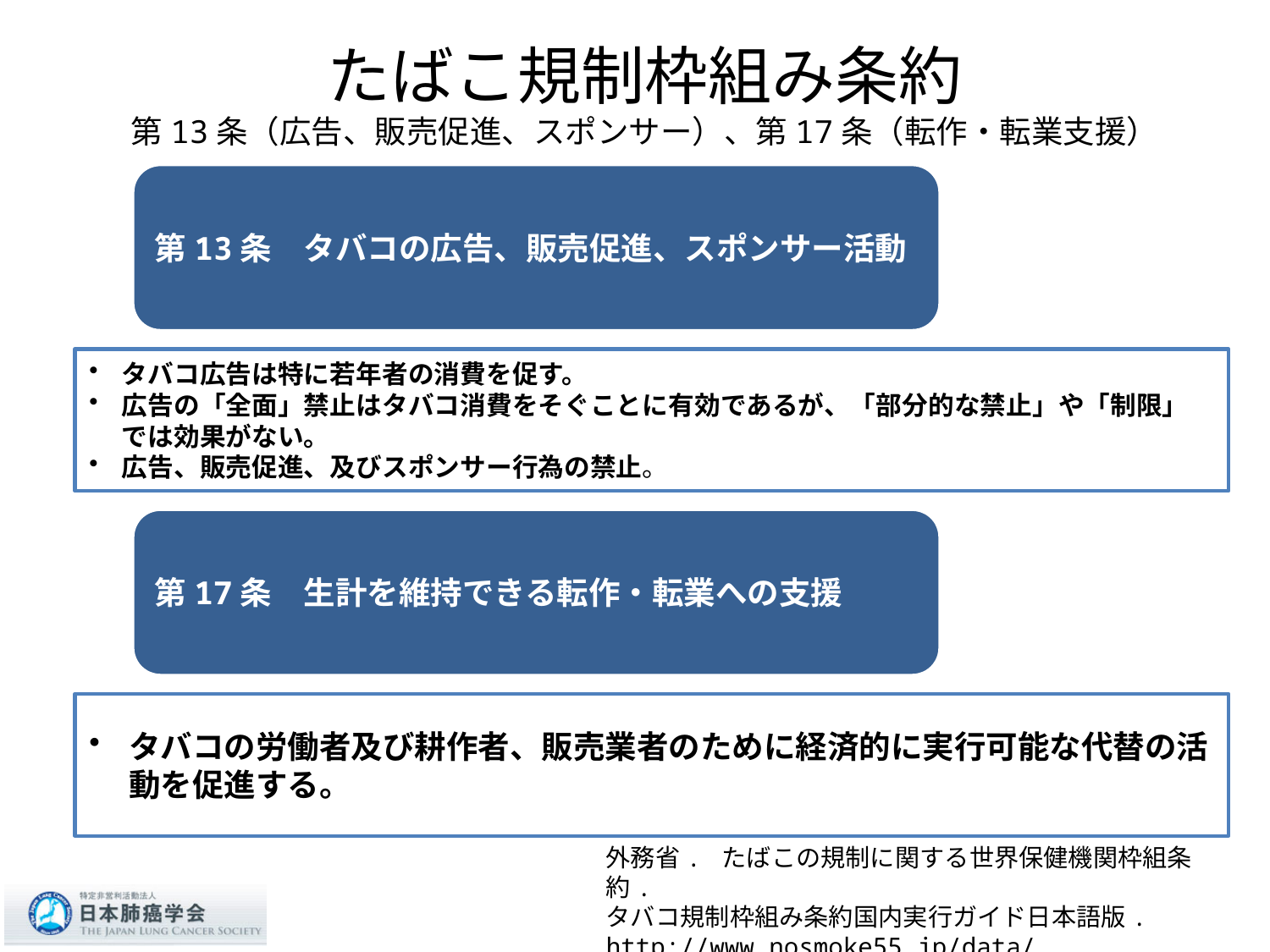

# たばこ規制枠組み条約 第13条（広告、販売促進、スポンサー）、第17条（転作・転業支援）
第13条　タバコの広告、販売促進、スポンサー活動
タバコ広告は特に若年者の消費を促す。
広告の「全面」禁止はタバコ消費をそぐことに有効であるが、「部分的な禁止」や「制限」では効果がない。
広告、販売促進、及びスポンサー行為の禁止。
第17条　生計を維持できる転作・転業への支援
タバコの労働者及び耕作者、販売業者のために経済的に実行可能な代替の活動を促進する。
外務省. たばこの規制に関する世界保健機関枠組条約.
タバコ規制枠組み条約国内実行ガイド日本語版.
http://www.nosmoke55.jp/data/0605fctcguide.pdf